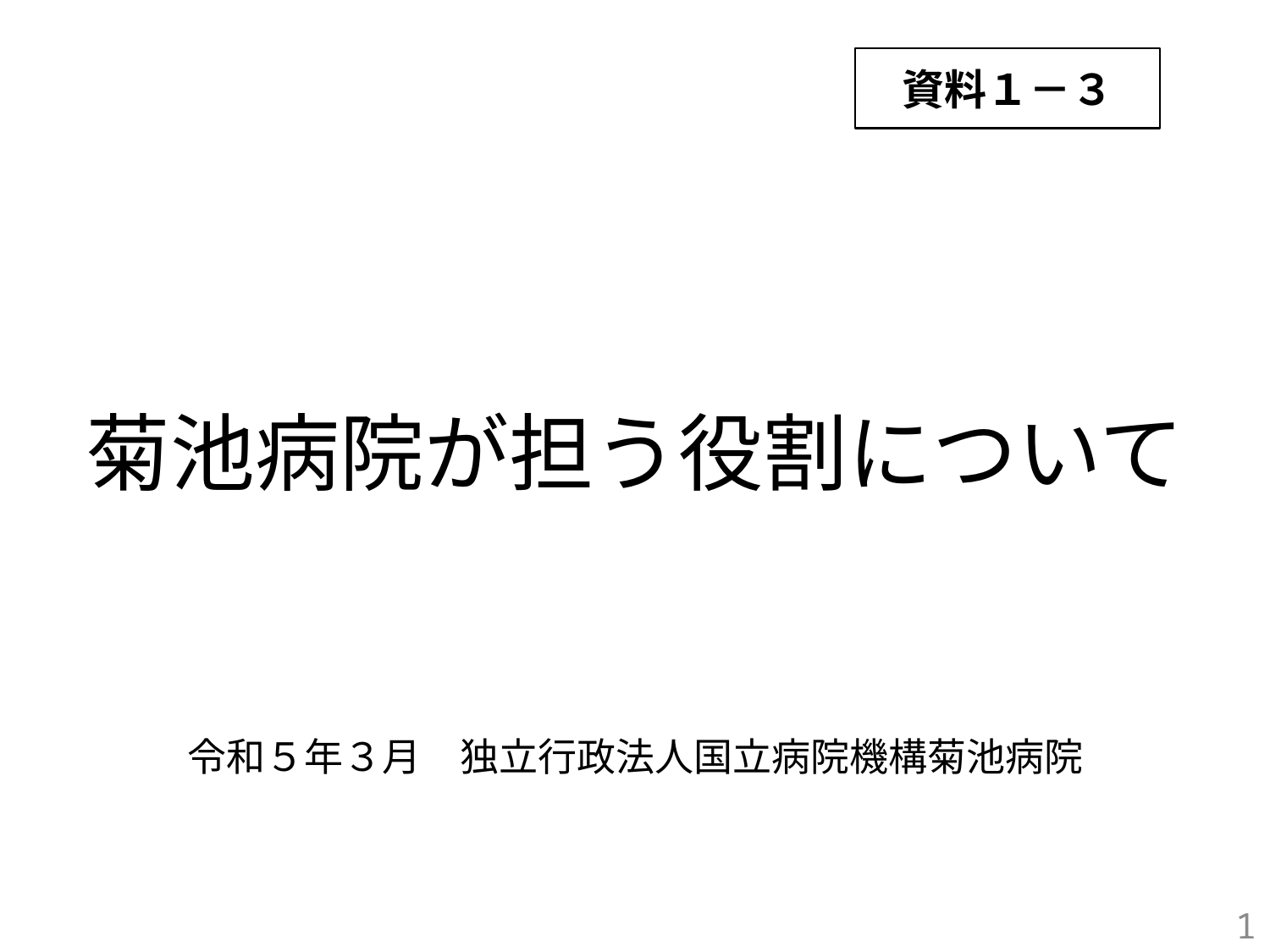

資料１－３
# 菊池病院が担う役割について
令和５年３月　独立行政法人国立病院機構菊池病院
1